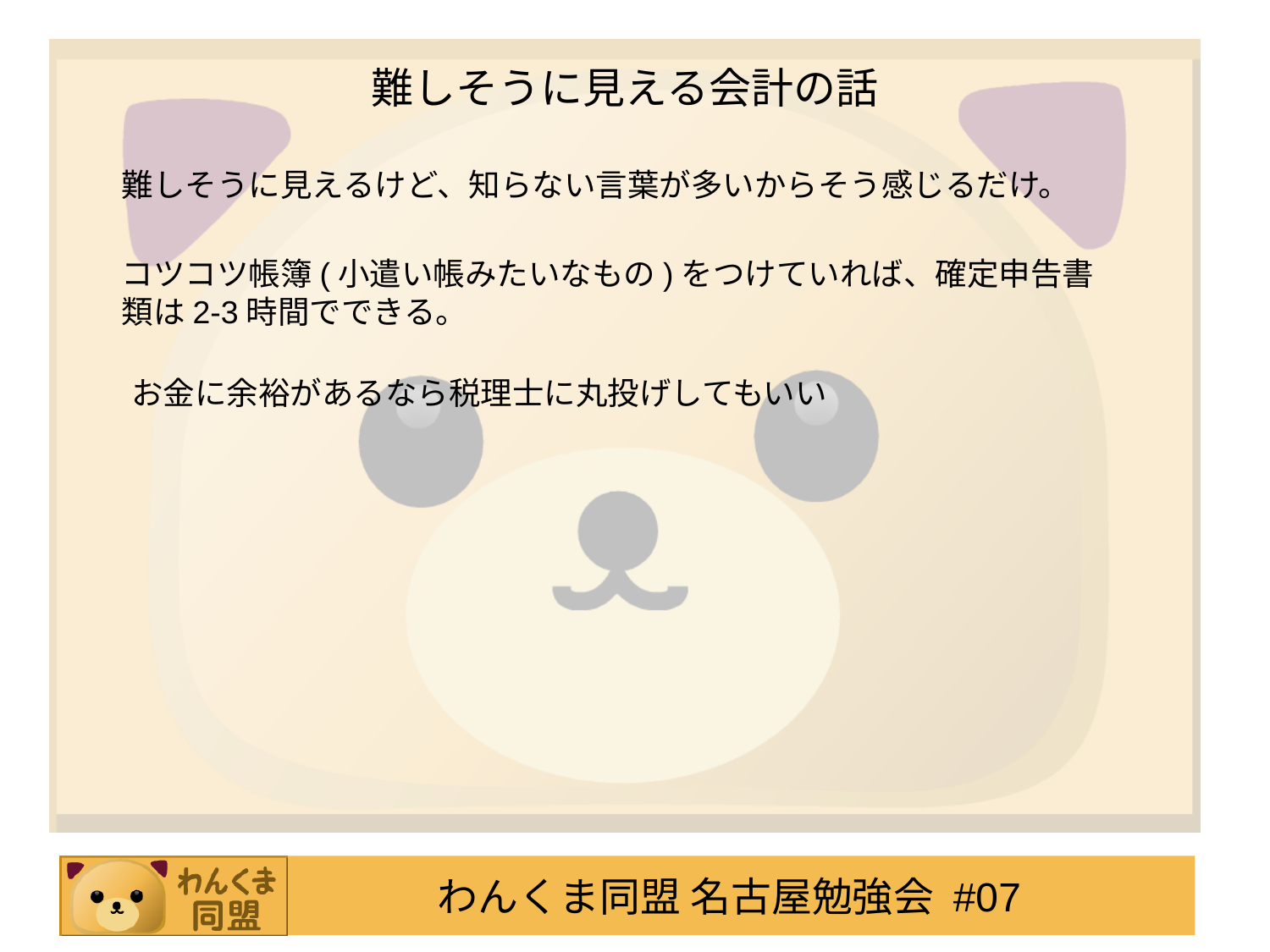

# 難しそうに見える会計の話
難しそうに見えるけど、知らない言葉が多いからそう感じるだけ。
コツコツ帳簿(小遣い帳みたいなもの)をつけていれば、確定申告書類は2-3時間でできる。
お金に余裕があるなら税理士に丸投げしてもいい